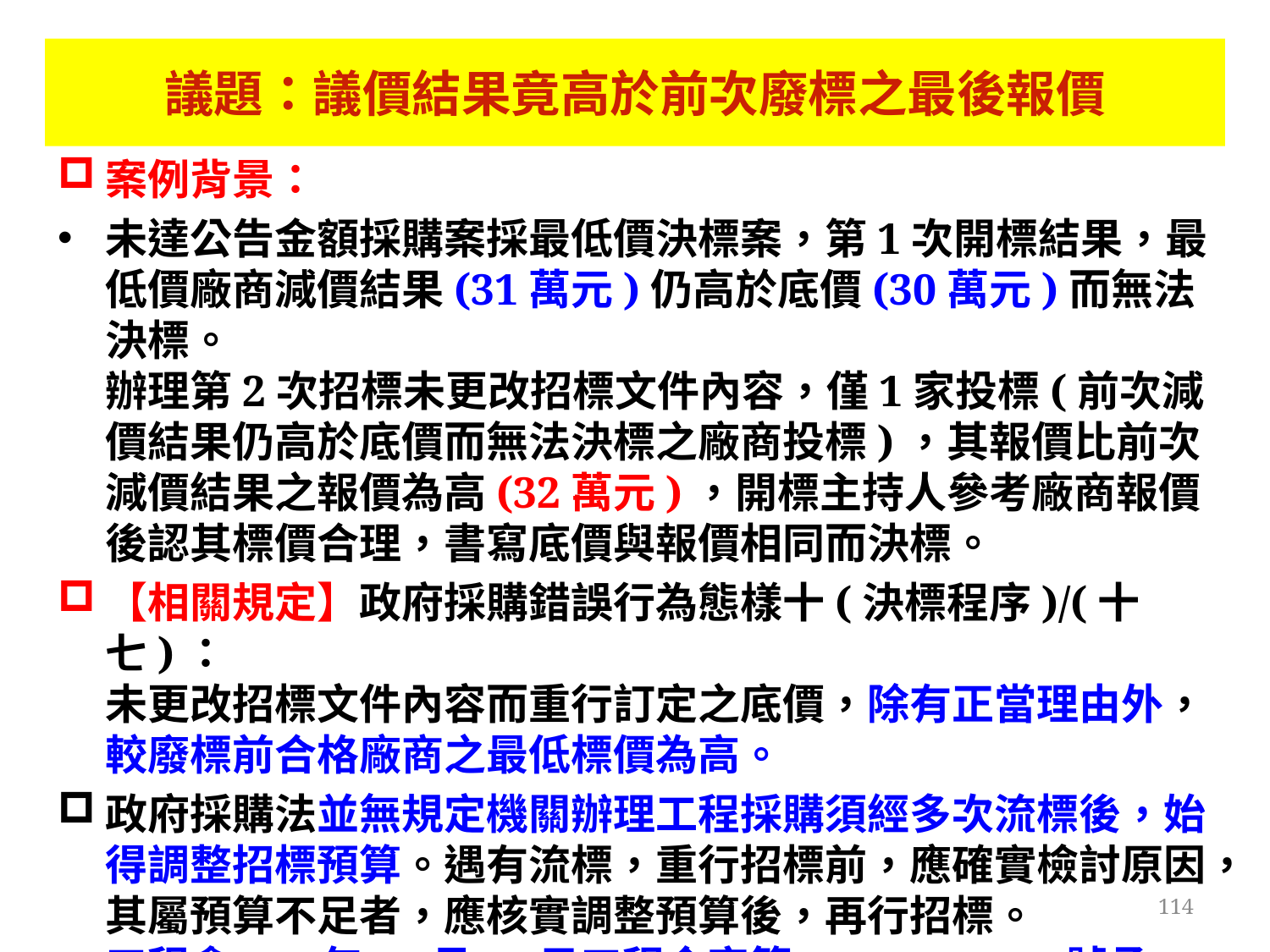

議題：議價結果竟高於前次廢標之最後報價
案例背景：
未達公告金額採購案採最低價決標案，第1次開標結果，最低價廠商減價結果(31萬元)仍高於底價(30萬元)而無法決標。
辦理第2次招標未更改招標文件內容，僅1家投標(前次減價結果仍高於底價而無法決標之廠商投標)，其報價比前次減價結果之報價為高(32萬元)，開標主持人參考廠商報價後認其標價合理，書寫底價與報價相同而決標。
【相關規定】政府採購錯誤行為態樣十(決標程序)/(十七)：
未更改招標文件內容而重行訂定之底價，除有正當理由外，較廢標前合格廠商之最低標價為高。
政府採購法並無規定機關辦理工程採購須經多次流標後，始得調整招標預算。遇有流標，重行招標前，應確實檢討原因，其屬預算不足者，應核實調整預算後，再行招標。
工程會112年01月11日工程企字第11101007381號函

114